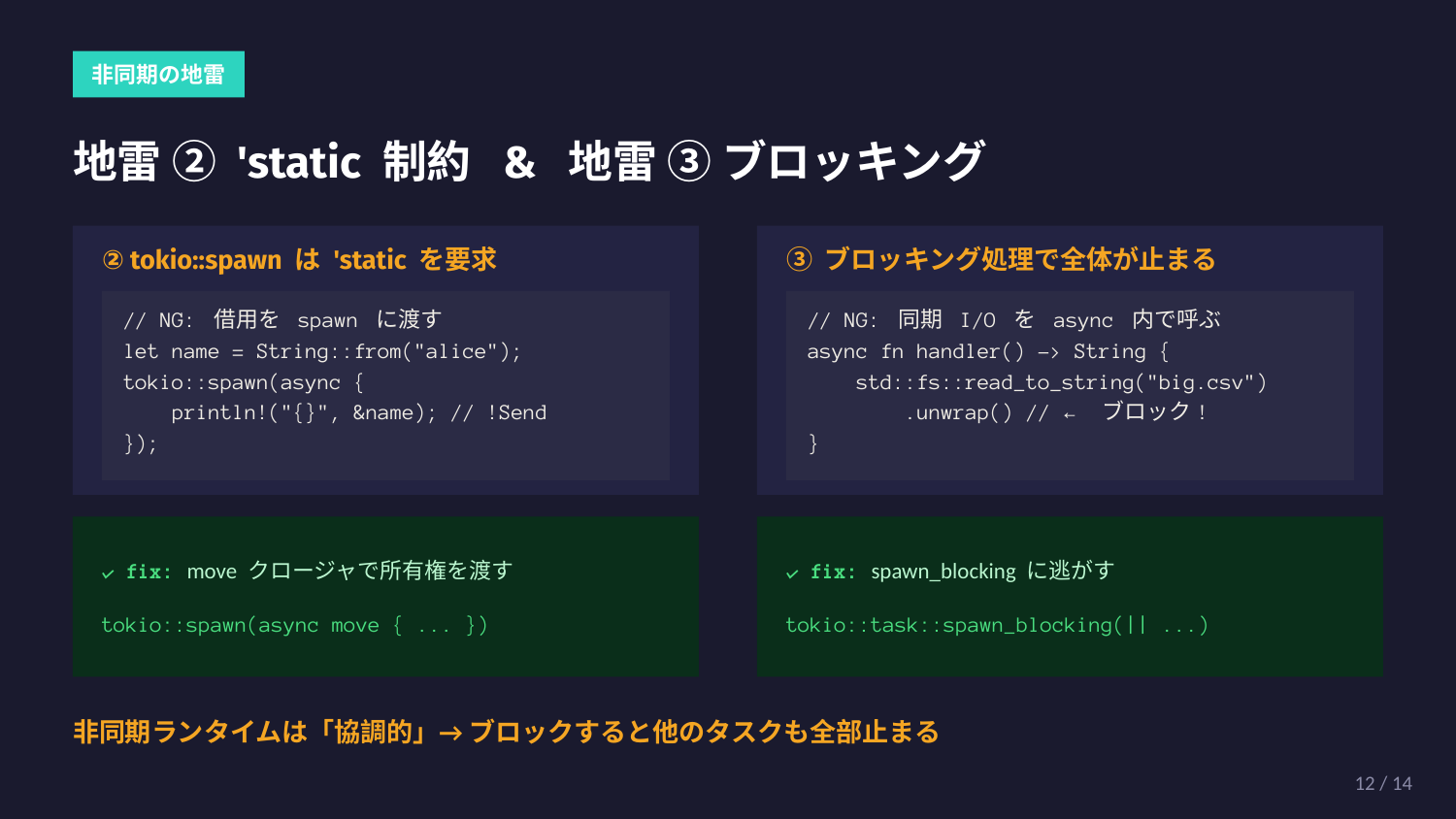

非同期の地雷
地雷 ② 'static 制約  &  地雷 ③ ブロッキング

② tokio::spawn は 'static を要求
③ ブロッキング処理で全体が止まる

// NG: 借用を spawn に渡す
let name = String::from("alice");
tokio::spawn(async {
    println!("{}", &name); // !Send
});
// NG: 同期 I/O を async 内で呼ぶ
async fn handler() -> String {
    std::fs::read_to_string("big.csv")
        .unwrap() // ← ブロック!
}

✓ fix: move クロージャで所有権を渡す

tokio::spawn(async move { ... })
✓ fix: spawn_blocking に逃がす

tokio::task::spawn_blocking(|| ...)
非同期ランタイムは「協調的」→ ブロックすると他のタスクも全部止まる
12 / 14